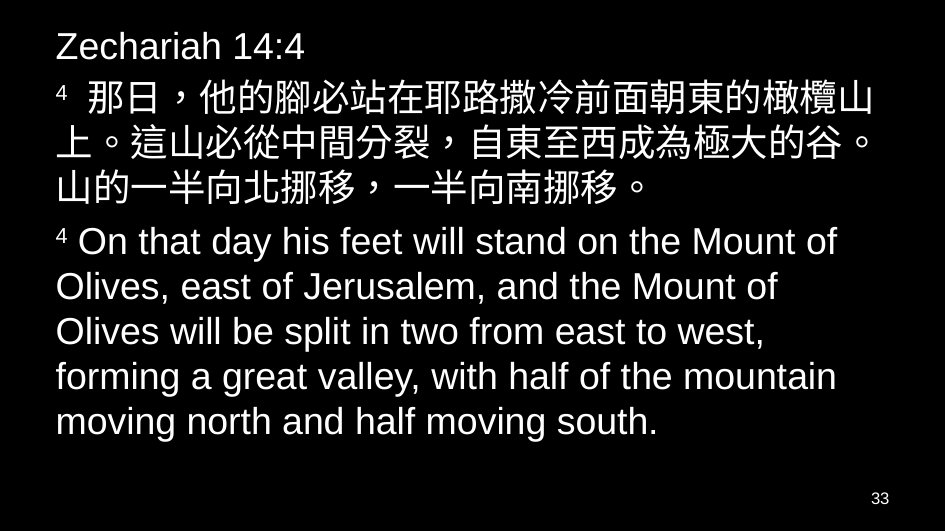

Zechariah 14:4
4 那日，他的腳必站在耶路撒冷前面朝東的橄欖山上。這山必從中間分裂，自東至西成為極大的谷。山的一半向北挪移，一半向南挪移。
4 On that day his feet will stand on the Mount of Olives, east of Jerusalem, and the Mount of Olives will be split in two from east to west, forming a great valley, with half of the mountain moving north and half moving south.

33